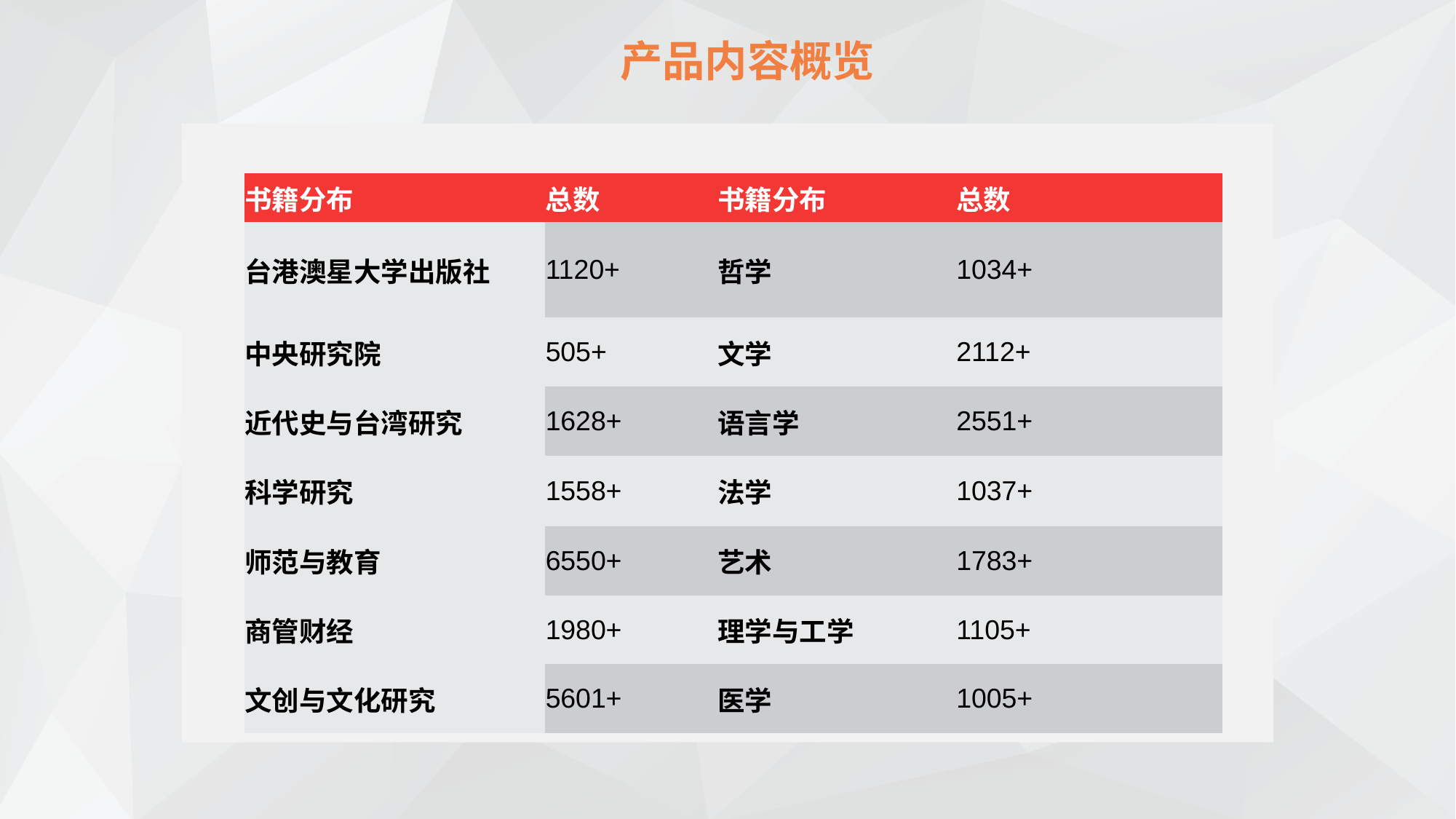

产品内容概览

| 书籍分布 | 总数 | 书籍分布 | 总数 |
| --- | --- | --- | --- |
| 台港澳星大学出版社 | 1120+ | 哲学 | 1034+ |
| 中央研究院 | 505+ | 文学 | 2112+ |
| 近代史与台湾研究 | 1628+ | 语言学 | 2551+ |
| 科学研究 | 1558+ | 法学 | 1037+ |
| 师范与教育 | 6550+ | 艺术 | 1783+ |
| 商管财经 | 1980+ | 理学与工学 | 1105+ |
| 文创与文化研究 | 5601+ | 医学 | 1005+ |
44,496
68
10,403
6,429